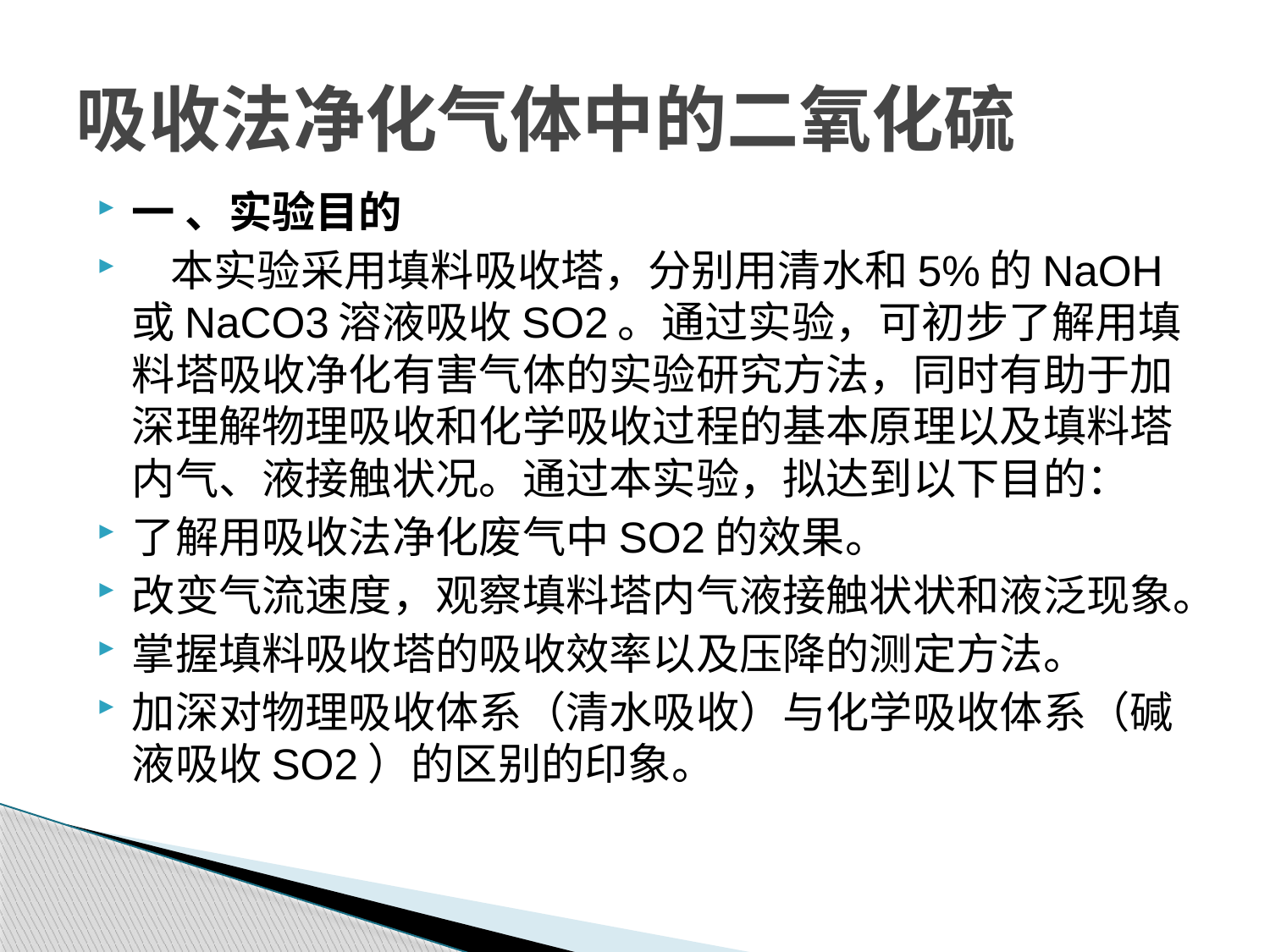

# 吸收法净化气体中的二氧化硫
一 、实验目的
   本实验采用填料吸收塔，分别用清水和5%的NaOH 或NaCO3溶液吸收SO2。通过实验，可初步了解用填料塔吸收净化有害气体的实验研究方法，同时有助于加深理解物理吸收和化学吸收过程的基本原理以及填料塔内气、液接触状况。通过本实验，拟达到以下目的：
了解用吸收法净化废气中SO2的效果。
改变气流速度，观察填料塔内气液接触状状和液泛现象。
掌握填料吸收塔的吸收效率以及压降的测定方法。
加深对物理吸收体系（清水吸收）与化学吸收体系（碱液吸收SO2）的区别的印象。